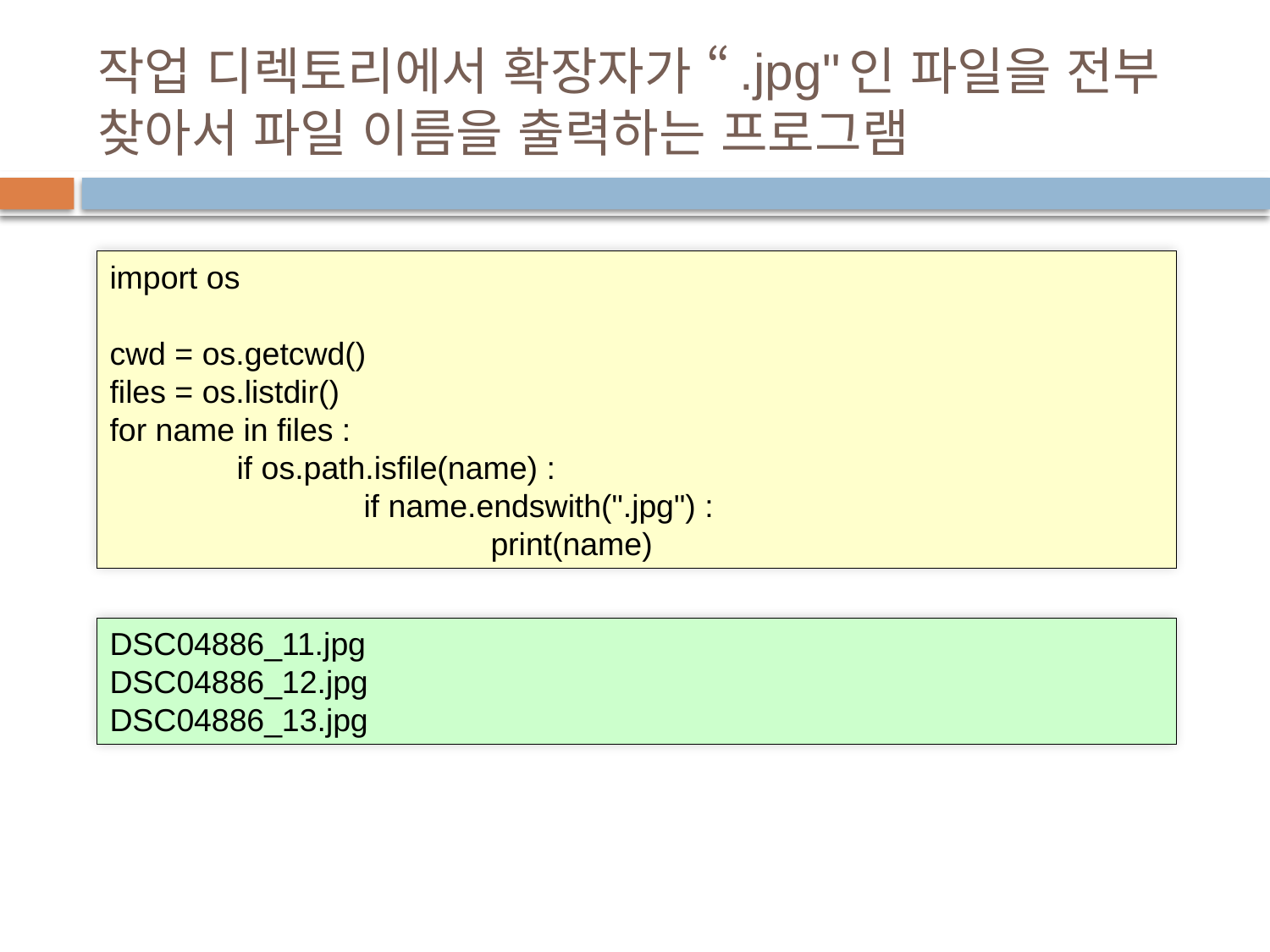

# 작업 디렉토리에서 확장자가 “.jpg"인 파일을 전부 찾아서 파일 이름을 출력하는 프로그램
import os

cwd = os.getcwd()
files = os.listdir()
for name in files :
	if os.path.isfile(name) :
		if name.endswith(".jpg") :
			print(name)
DSC04886_11.jpg
DSC04886_12.jpg
DSC04886_13.jpg